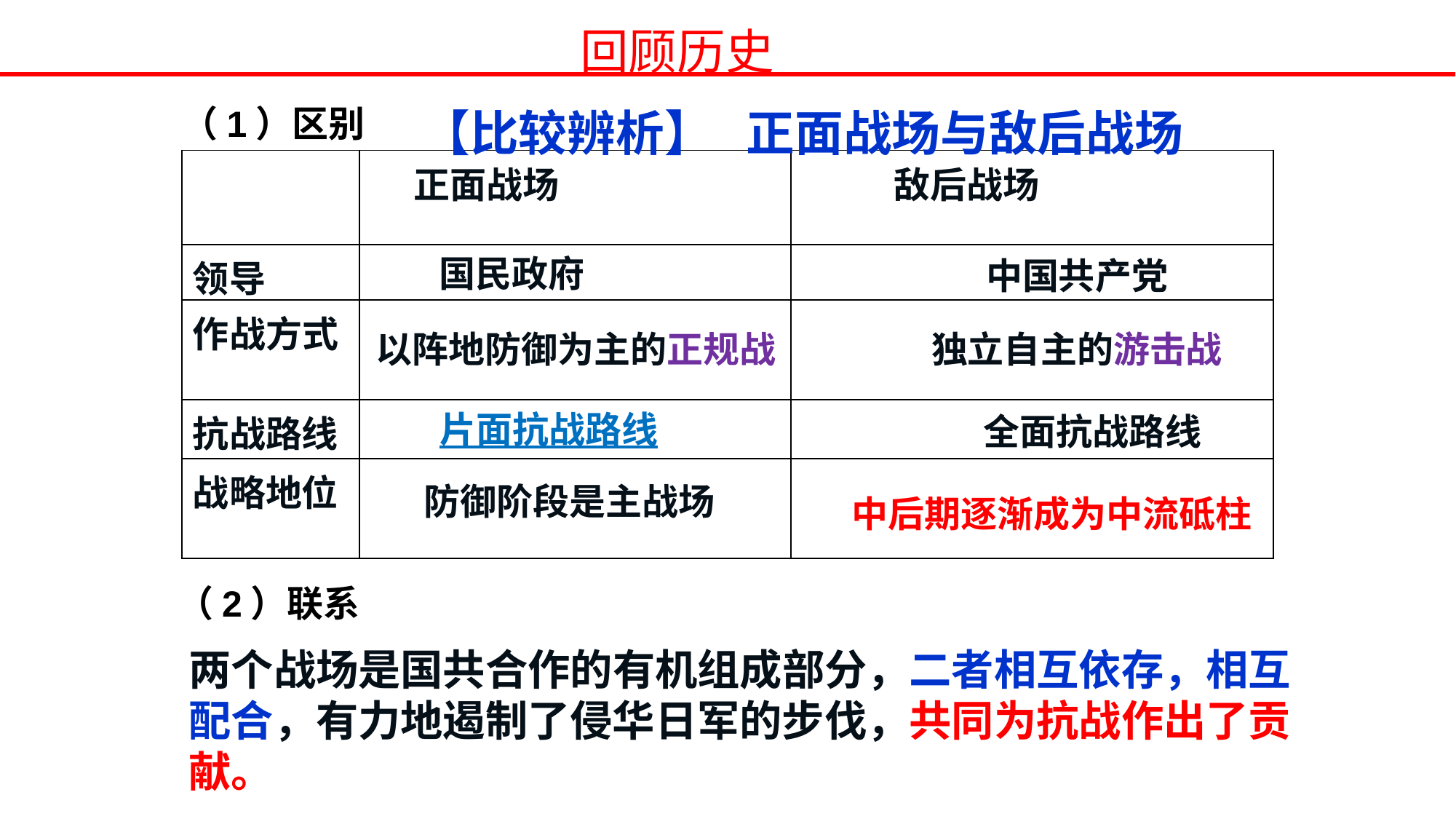

回顾历史
【比较辨析】   正面战场与敌后战场
（1）区别
|  | 正面战场 | 敌后战场 |
| --- | --- | --- |
| 领导 |  |  |
| 作战方式 |  |  |
| 抗战路线 |  |  |
| 战略地位 |  |  |
国民政府
中国共产党
独立自主的游击战
以阵地防御为主的正规战
片面抗战路线
全面抗战路线
防御阶段是主战场
中后期逐渐成为中流砥柱
（2）联系

两个战场是国共合作的有机组成部分，二者相互依存，相互配合，有力地遏制了侵华日军的步伐，共同为抗战作出了贡献。